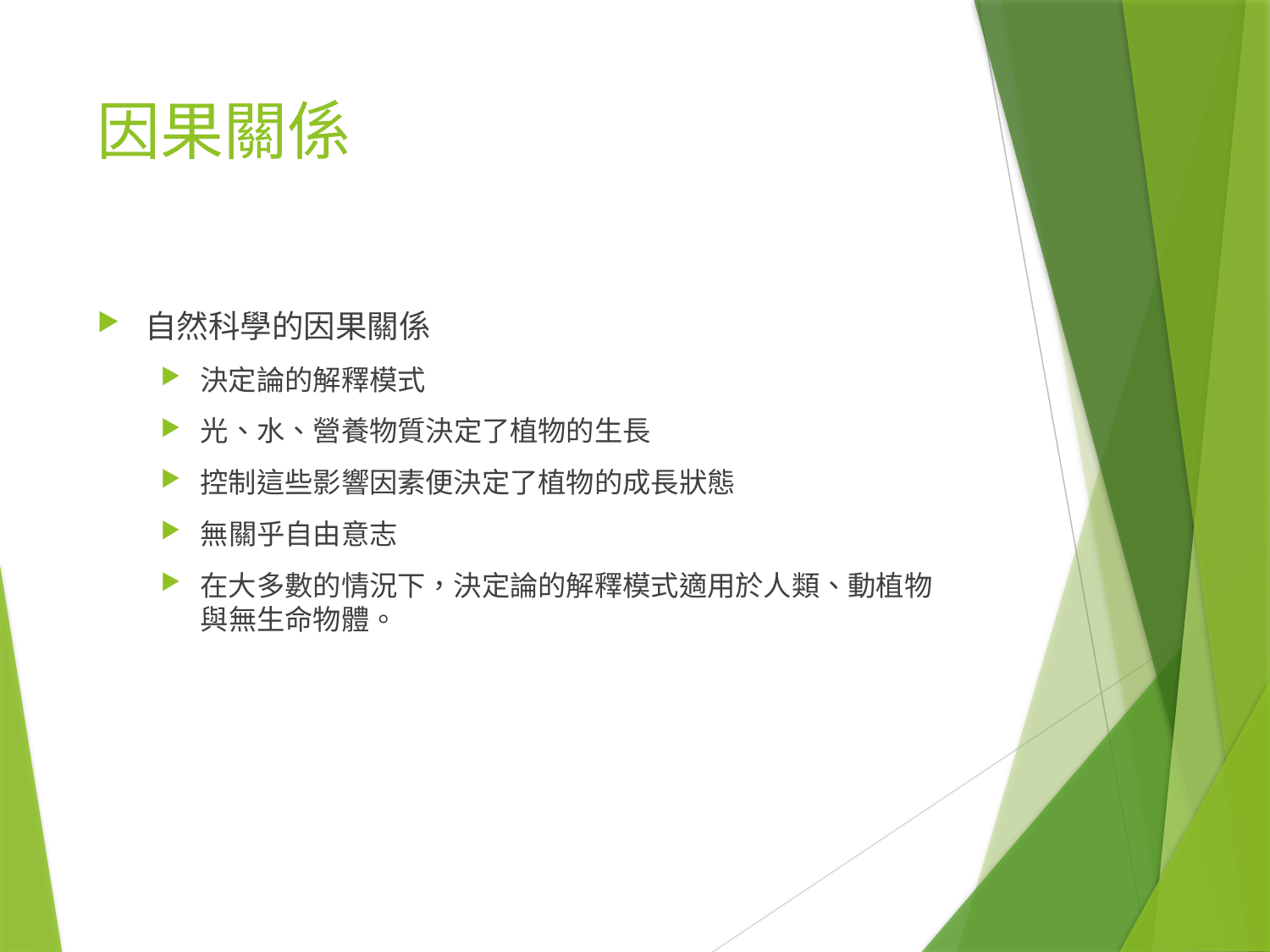

# 因果關係
自然科學的因果關係
決定論的解釋模式
光、水、營養物質決定了植物的生長
控制這些影響因素便決定了植物的成長狀態
無關乎自由意志
在大多數的情況下，決定論的解釋模式適用於人類、動植物與無生命物體。